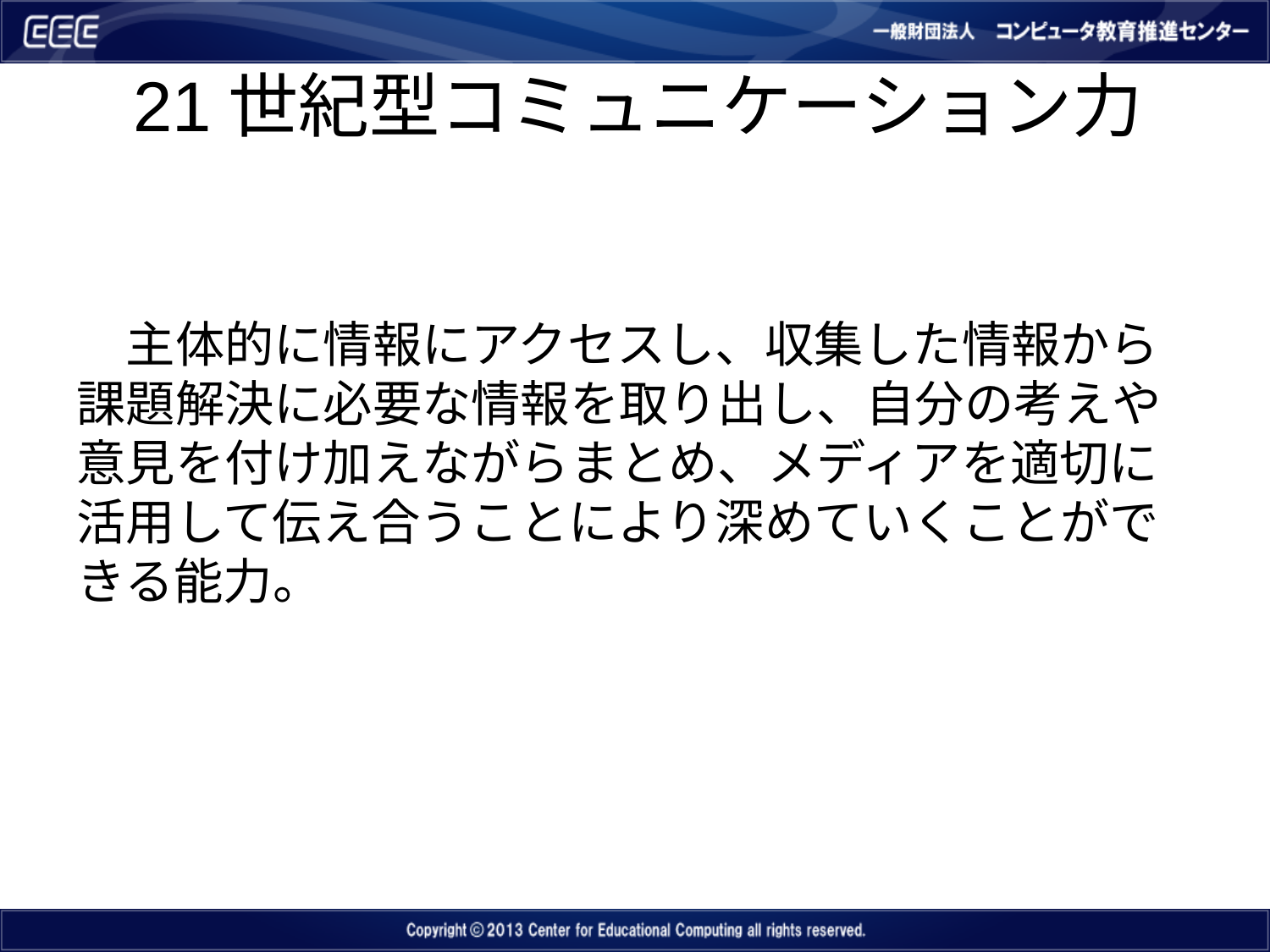

# 21世紀型コミュニケーション力
　主体的に情報にアクセスし、収集した情報から課題解決に必要な情報を取り出し、自分の考えや意見を付け加えながらまとめ、メディアを適切に活用して伝え合うことにより深めていくことができる能力。